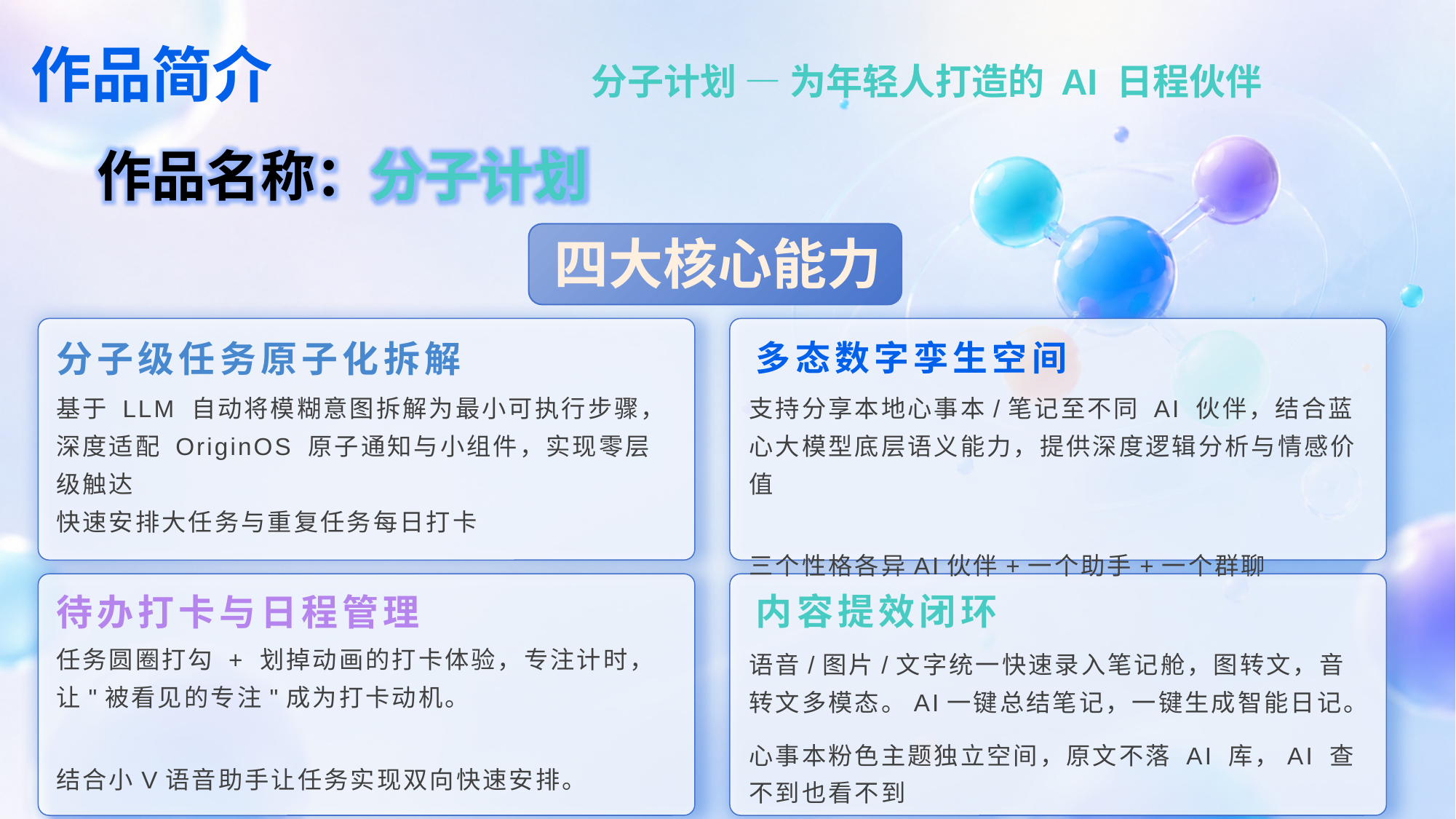

作品简介
分子计划 — 为年轻人打造的 AI 日程伙伴
作品名称：分子计划

四大核心能力

分子级任务原子化拆解
多态数字孪生空间
基于 LLM 自动将模糊意图拆解为最小可执行步骤，深度适配 OriginOS 原子通知与小组件，实现零层级触达
快速安排大任务与重复任务每日打卡
支持分享本地心事本/笔记至不同 AI 伙伴，结合蓝心大模型底层语义能力，提供深度逻辑分析与情感价值
三个性格各异AI伙伴+一个助手+一个群聊

内容提效闭环
待办打卡与日程管理
任务圆圈打勾 + 划掉动画的打卡体验，专注计时，让"被看见的专注"成为打卡动机。
结合小V语音助手让任务实现双向快速安排。
语音/图片/文字统一快速录入笔记舱，图转文，音转文多模态。AI一键总结笔记，一键生成智能日记。
心事本粉色主题独立空间，原文不落 AI 库，AI 查不到也看不到